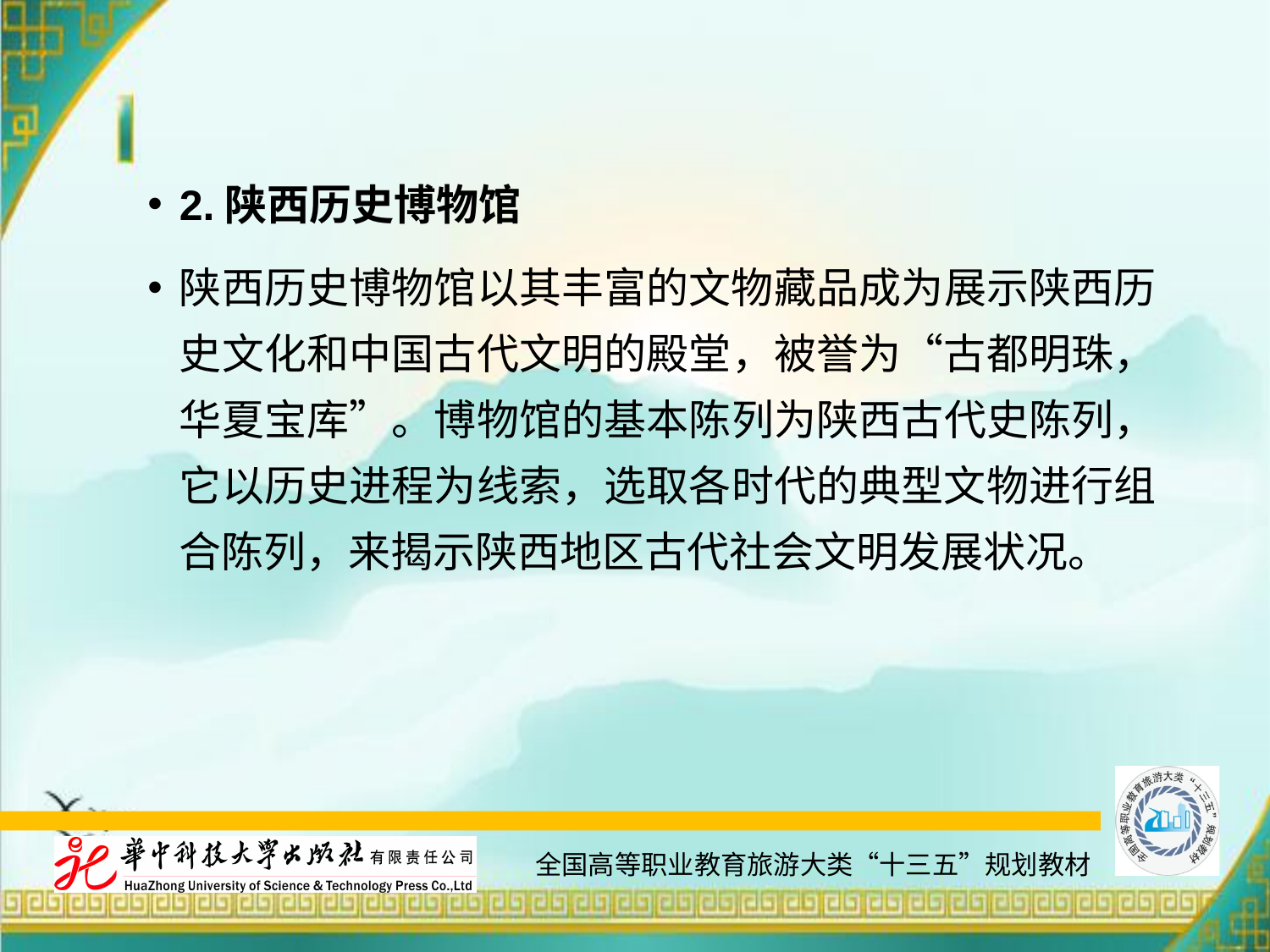

#
2.陕西历史博物馆
陕西历史博物馆以其丰富的文物藏品成为展示陕西历史文化和中国古代文明的殿堂，被誉为“古都明珠，华夏宝库”。博物馆的基本陈列为陕西古代史陈列，它以历史进程为线索，选取各时代的典型文物进行组合陈列，来揭示陕西地区古代社会文明发展状况。